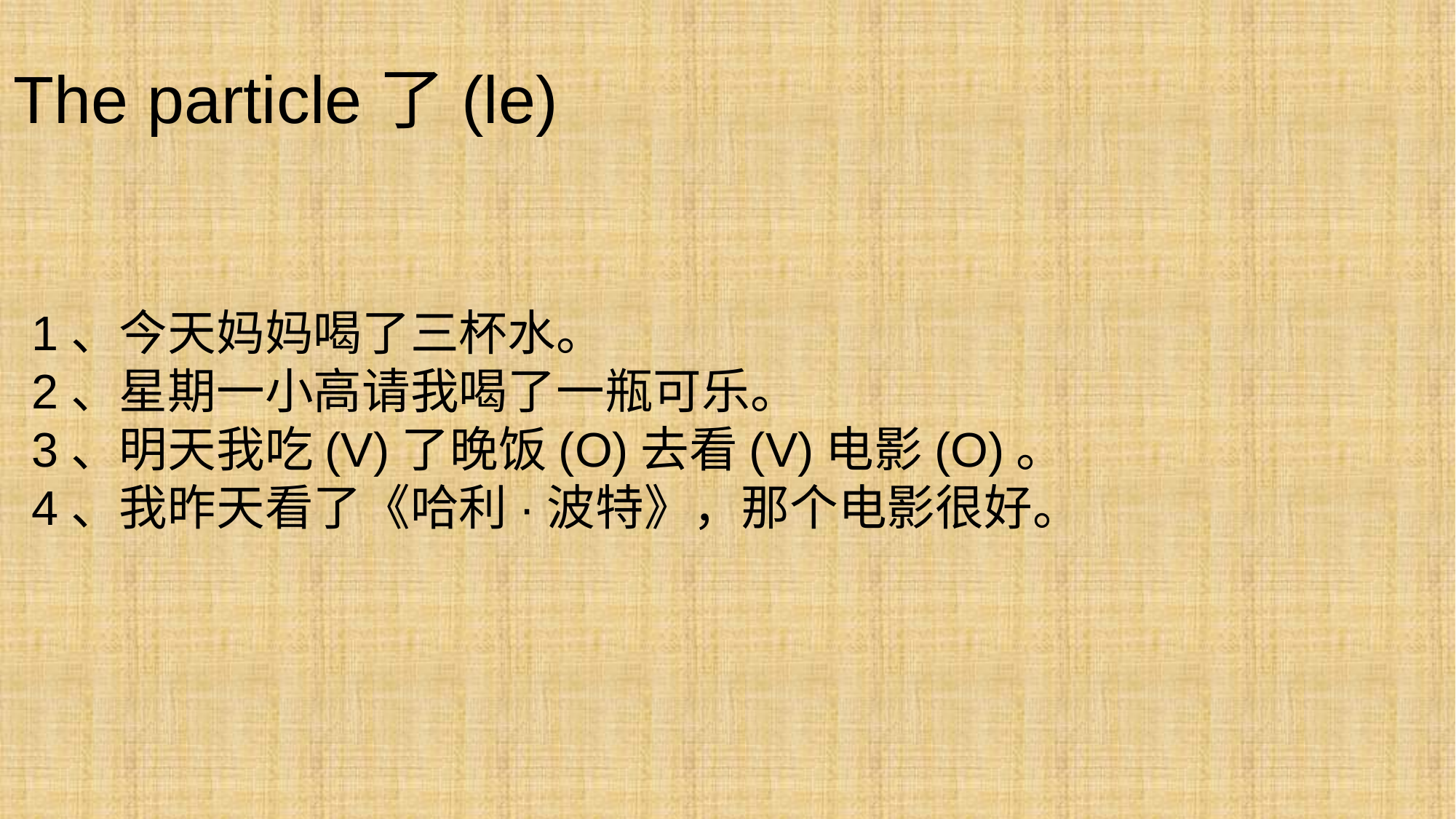

The particle了(le)

1、今天妈妈喝了三杯水。
2、星期一小高请我喝了一瓶可乐。
3、明天我吃(V)了晚饭(O)去看(V)电影(O)。
4、我昨天看了《哈利·波特》，那个电影很好。